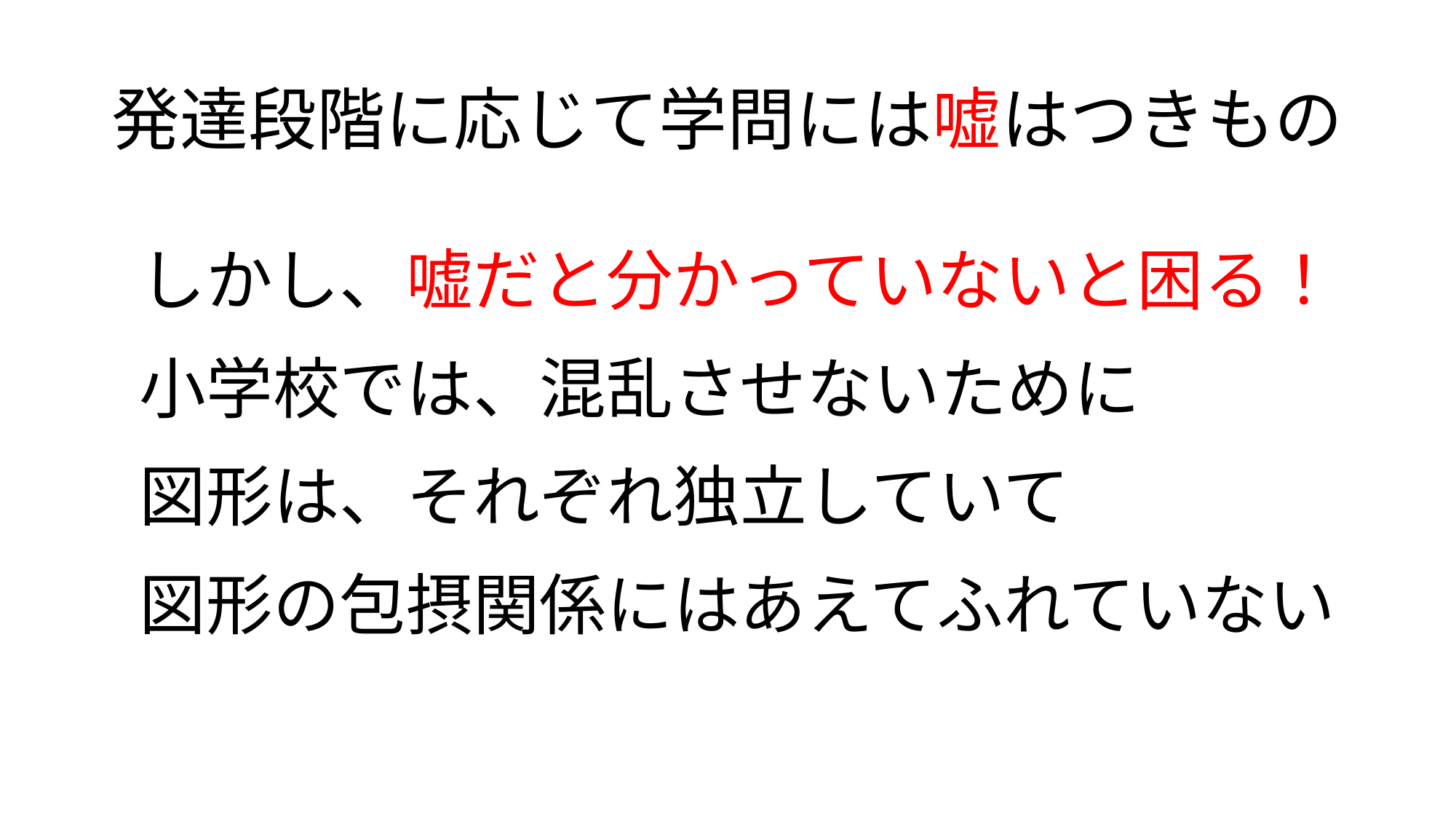

# 発達段階に応じて学問には嘘はつきもの
しかし、嘘だと分かっていないと困る！
小学校では、混乱させないために
図形は、それぞれ独立していて
図形の包摂関係にはあえてふれていない